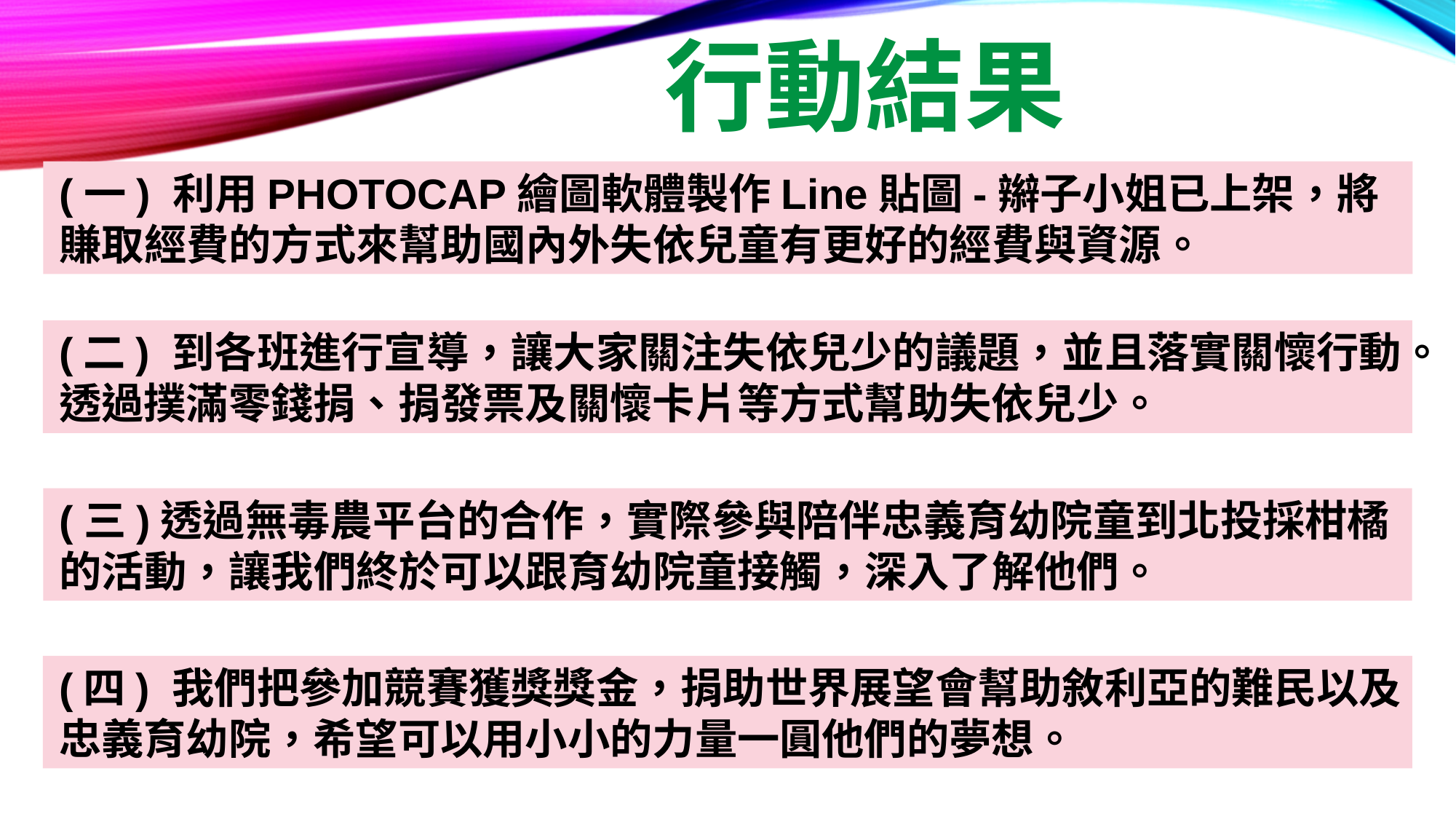

# 行動結果
(一) 利用PHOTOCAP繪圖軟體製作Line貼圖-辮子小姐已上架，將賺取經費的方式來幫助國內外失依兒童有更好的經費與資源。
(二) 到各班進行宣導，讓大家關注失依兒少的議題，並且落實關懷行動。透過撲滿零錢捐、捐發票及關懷卡片等方式幫助失依兒少。
(三)透過無毒農平台的合作，實際參與陪伴忠義育幼院童到北投採柑橘的活動，讓我們終於可以跟育幼院童接觸，深入了解他們。
(四) 我們把參加競賽獲獎獎金，捐助世界展望會幫助敘利亞的難民以及忠義育幼院，希望可以用小小的力量一圓他們的夢想。